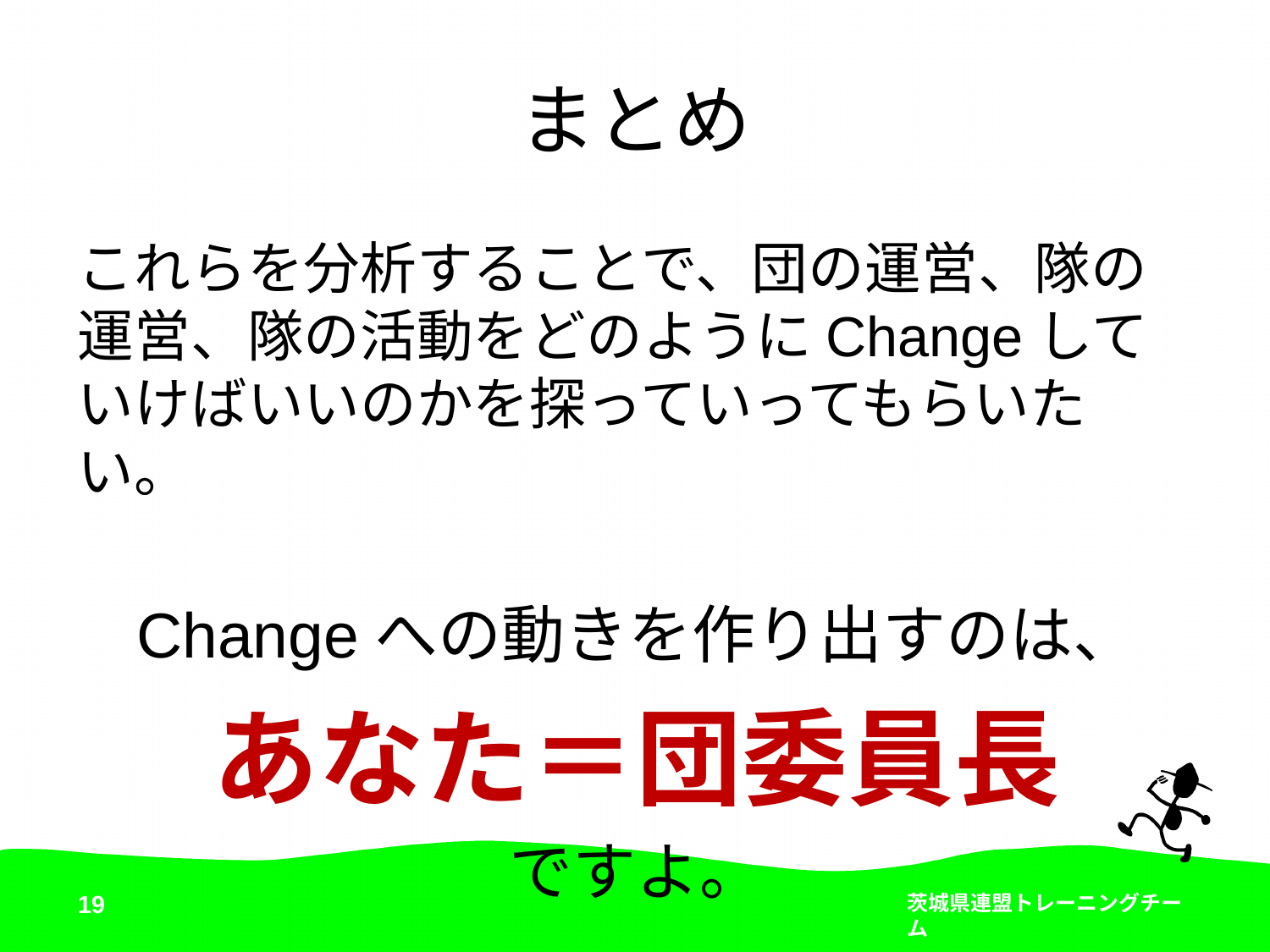

# まとめ
これらを分析することで、団の運営、隊の運営、隊の活動をどのようにChangeしていけばいいのかを探っていってもらいたい。

Changeへの動きを作り出すのは、
あなた＝団委員長
ですよ。
19
茨城県連盟トレーニングチーム